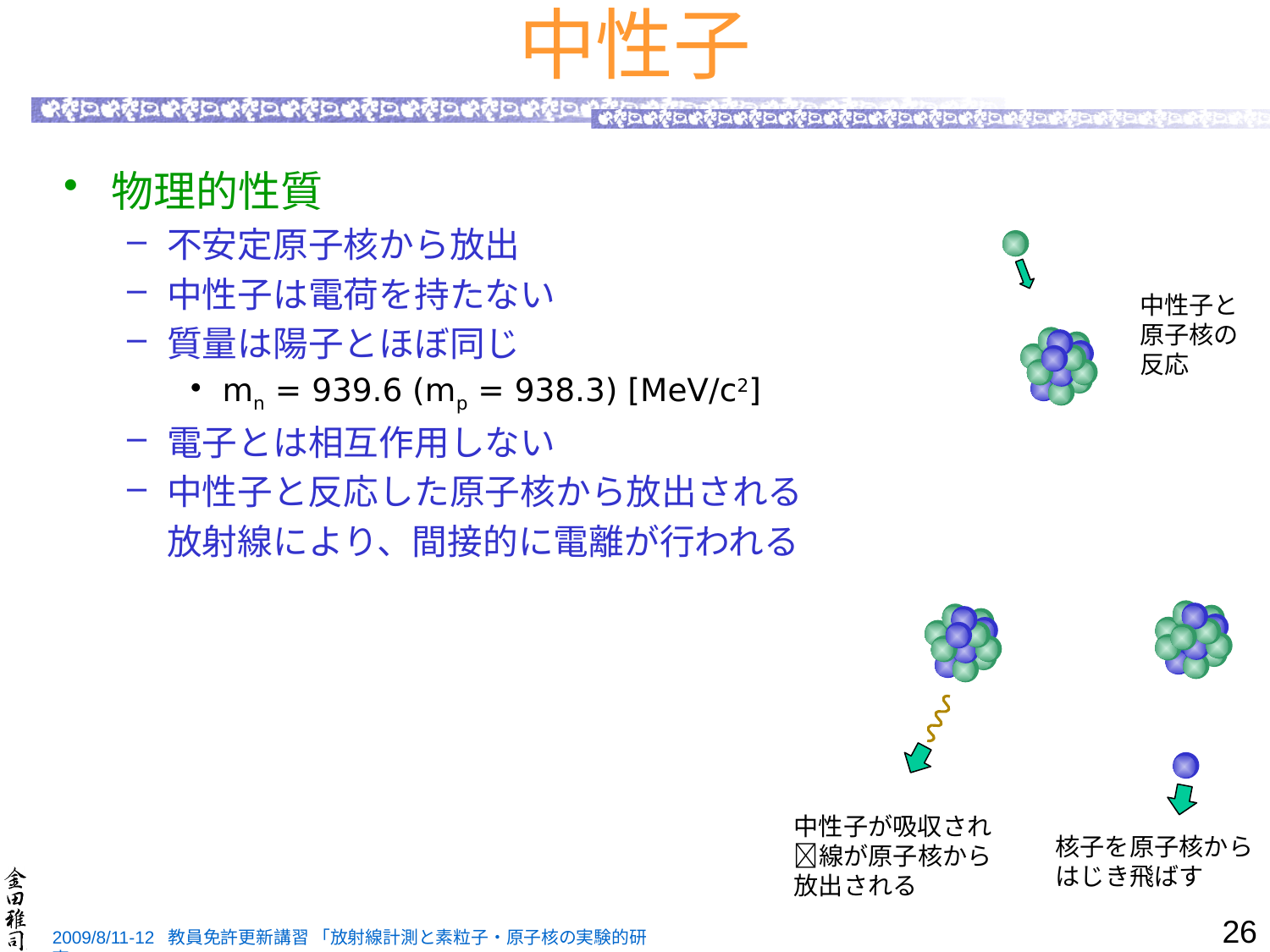

# 中性子
物理的性質
不安定原子核から放出
中性子は電荷を持たない
質量は陽子とほぼ同じ
mn = 939.6 (mp = 938.3) [MeV/c2]
電子とは相互作用しない
中性子と反応した原子核から放出される
	放射線により、間接的に電離が行われる

中性子と原子核の反応

中性子が吸収されγ線が原子核から放出される
核子を原子核からはじき飛ばす
26
2009/8/11-12  教員免許更新講習 「放射線計測と素粒子・原子核の実験的研究」